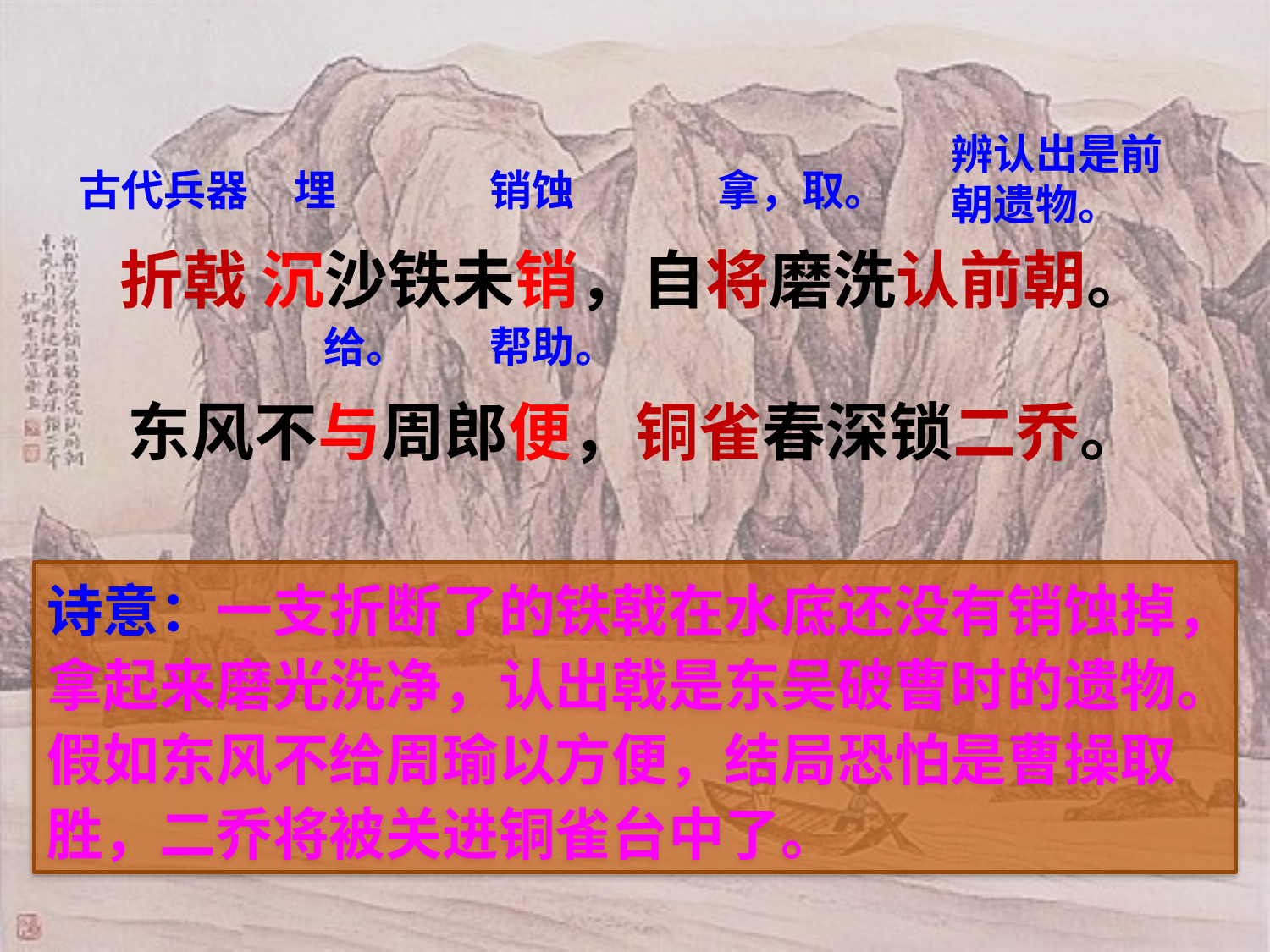

辨认出是前朝遗物。
折戟 沉沙铁未销，自将磨洗认前朝。东风不与周郎便，铜雀春深锁二乔。
古代兵器
埋
销蚀
拿，取。
给。
帮助。
诗意：一支折断了的铁戟在水底还没有销蚀掉，拿起来磨光洗净，认出戟是东吴破曹时的遗物。
假如东风不给周瑜以方便，结局恐怕是曹操取胜，二乔将被关进铜雀台中了。